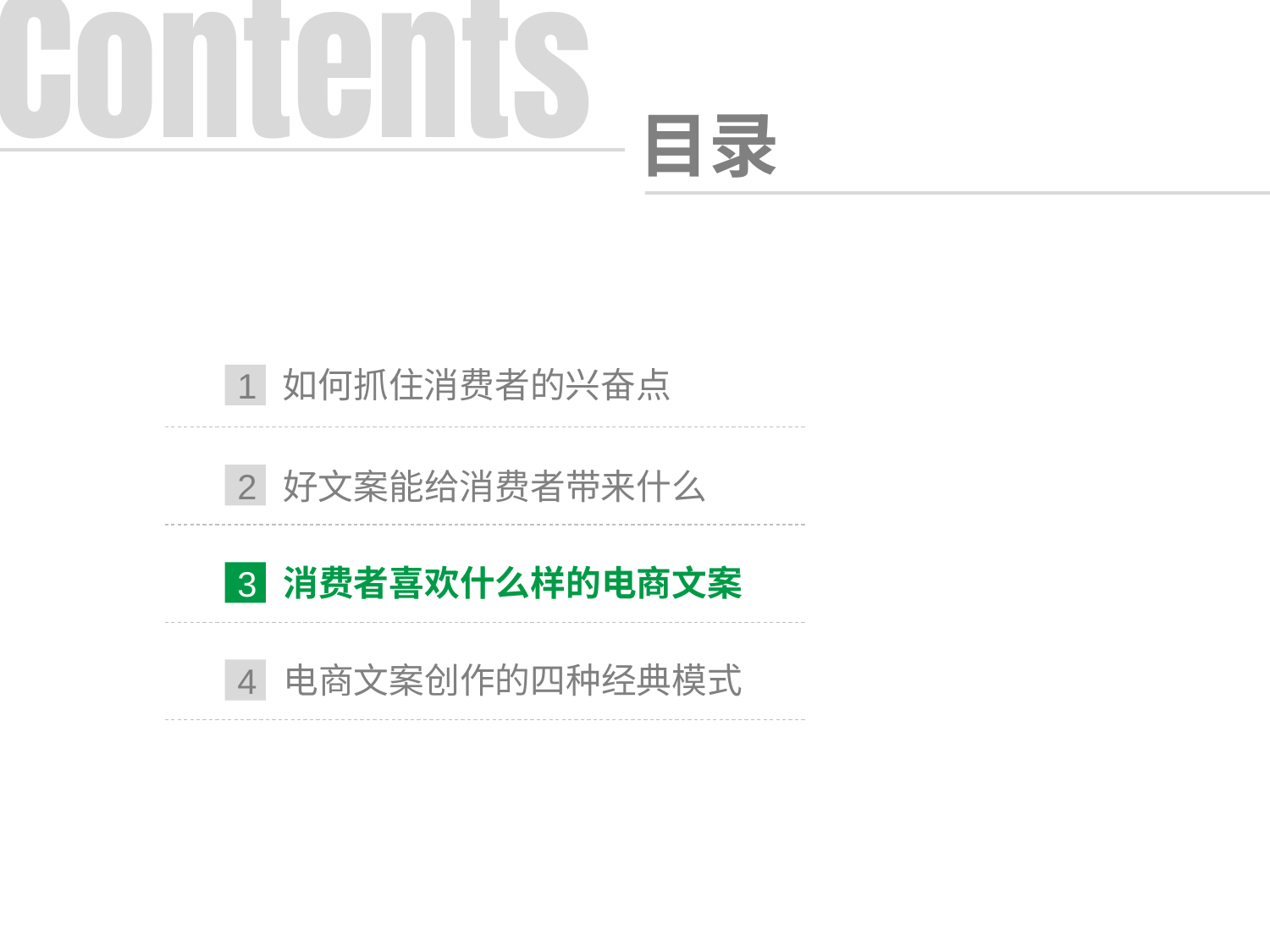

Contents
目录
如何抓住消费者的兴奋点
1
好文案能给消费者带来什么
2
消费者喜欢什么样的电商文案
3
电商文案创作的四种经典模式
4